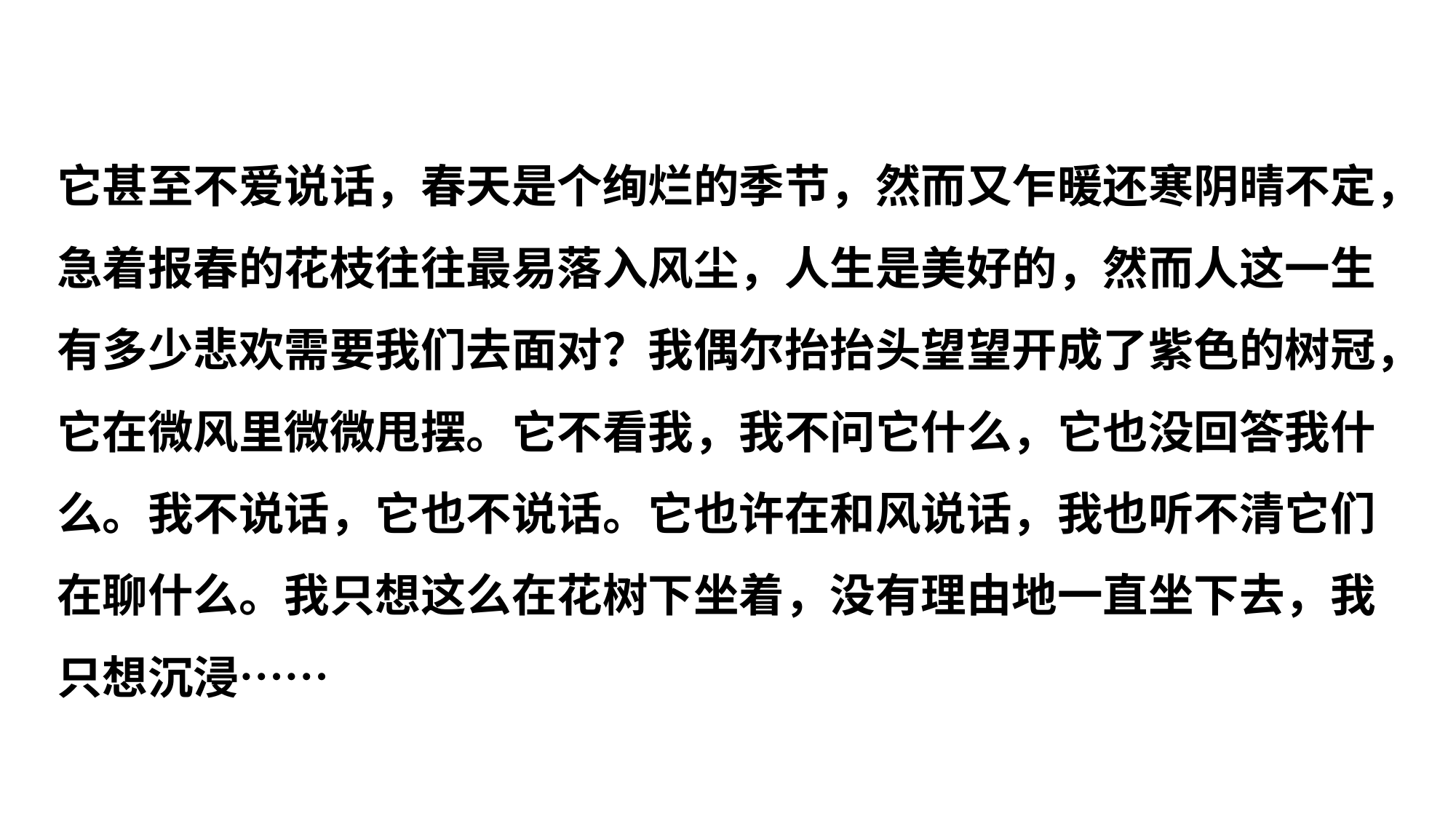

它甚至不爱说话，春天是个绚烂的季节，然而又乍暖还寒阴晴不定，急着报春的花枝往往最易落入风尘，人生是美好的，然而人这一生有多少悲欢需要我们去面对？我偶尔抬抬头望望开成了紫色的树冠，它在微风里微微甩摆。它不看我，我不问它什么，它也没回答我什么。我不说话，它也不说话。它也许在和风说话，我也听不清它们在聊什么。我只想这么在花树下坐着，没有理由地一直坐下去，我只想沉浸⋯⋯